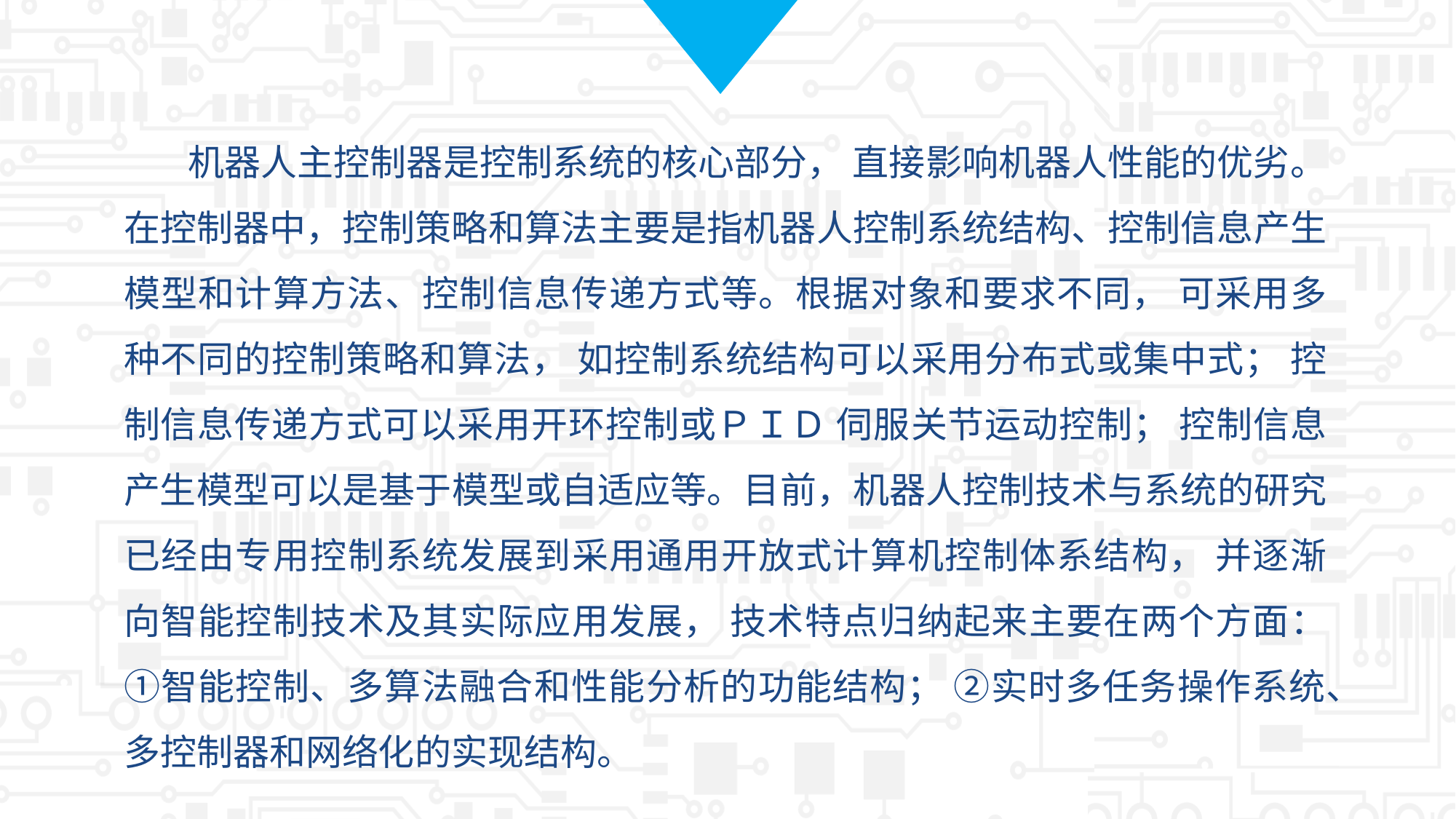

机器人主控制器是控制系统的核心部分， 直接影响机器人性能的优劣。在控制器中，控制策略和算法主要是指机器人控制系统结构、控制信息产生模型和计算方法、控制信息传递方式等。根据对象和要求不同， 可采用多种不同的控制策略和算法， 如控制系统结构可以采用分布式或集中式； 控制信息传递方式可以采用开环控制或ＰＩＤ 伺服关节运动控制； 控制信息产生模型可以是基于模型或自适应等。目前，机器人控制技术与系统的研究已经由专用控制系统发展到采用通用开放式计算机控制体系结构， 并逐渐向智能控制技术及其实际应用发展， 技术特点归纳起来主要在两个方面： ①智能控制、多算法融合和性能分析的功能结构； ②实时多任务操作系统、多控制器和网络化的实现结构。